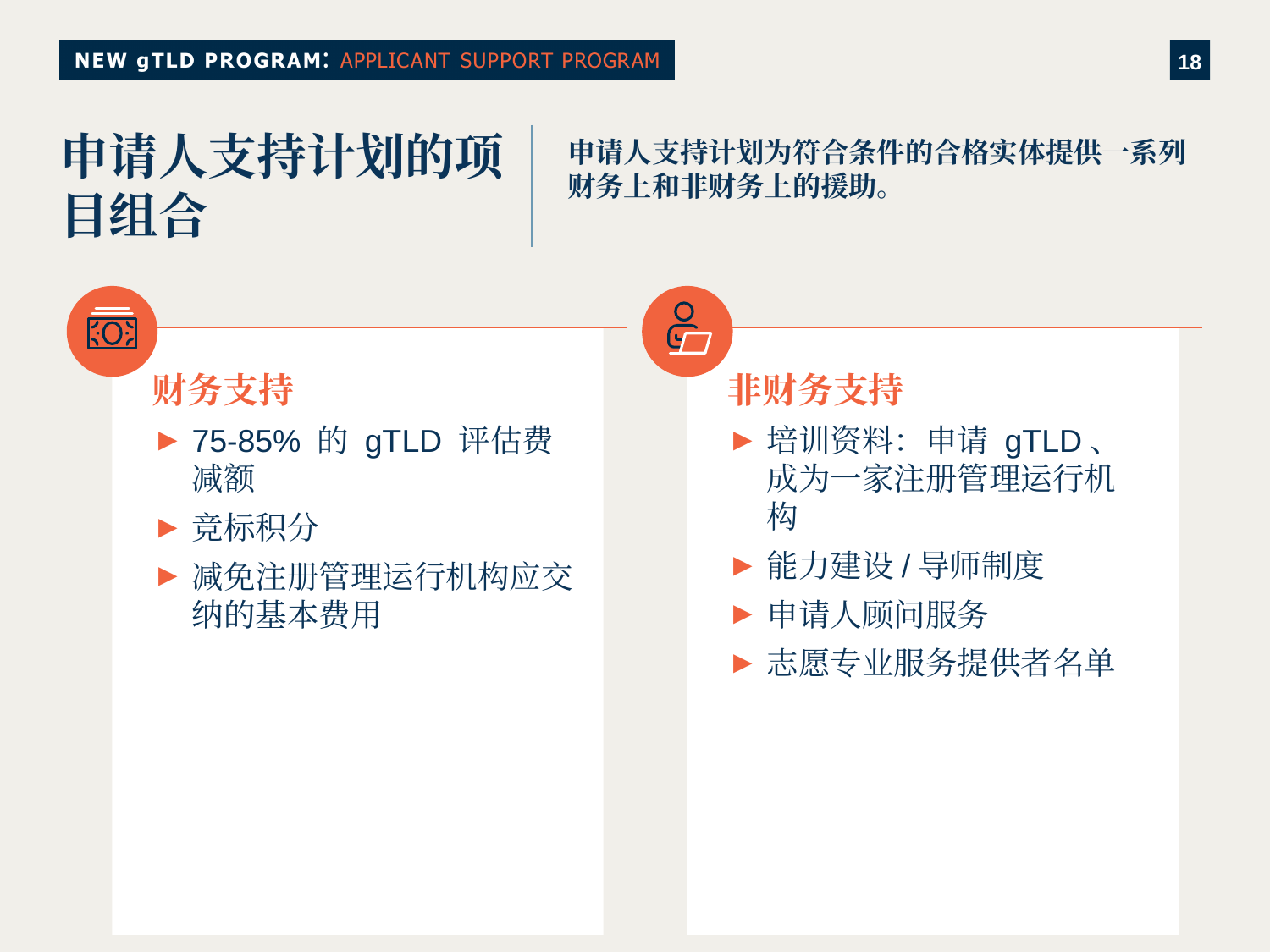

# 申请人支持计划的项目组合
申请人支持计划为符合条件的合格实体提供一系列财务上和非财务上的援助。

财务支持
75-85% 的 gTLD 评估费减额
竞标积分
减免注册管理运行机构应交纳的基本费用
非财务支持
培训资料：申请 gTLD、成为一家注册管理运行机构
能力建设/导师制度
申请人顾问服务
志愿专业服务提供者名单